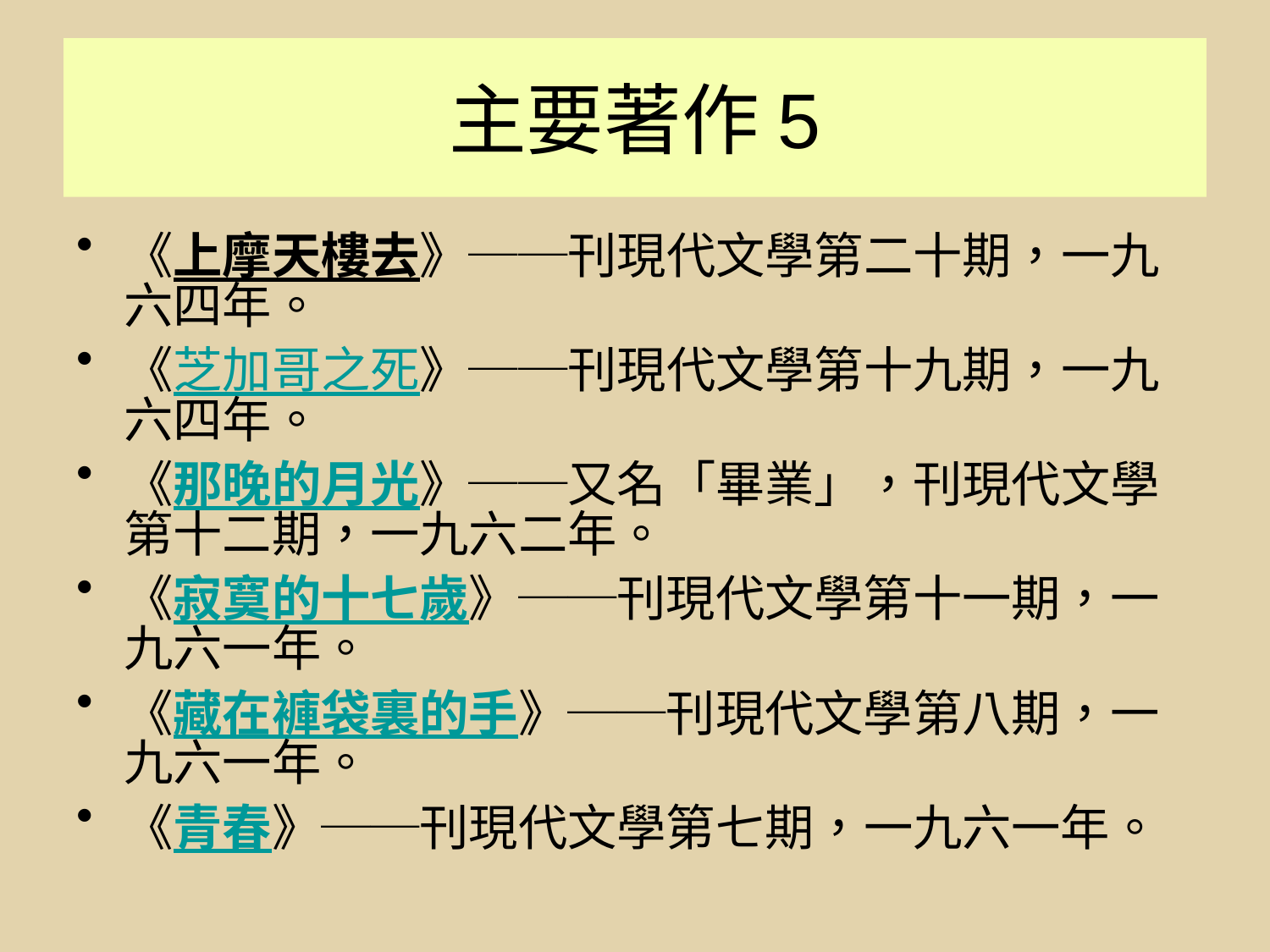

# 主要著作5
《上摩天樓去》──刊現代文學第二十期，一九六四年。
《芝加哥之死》──刊現代文學第十九期，一九六四年。
《那晚的月光》──又名「畢業」，刊現代文學第十二期，一九六二年。
《寂寞的十七歲》──刊現代文學第十一期，一九六一年。
《藏在褲袋裏的手》──刊現代文學第八期，一九六一年。
《青春》──刊現代文學第七期，一九六一年。